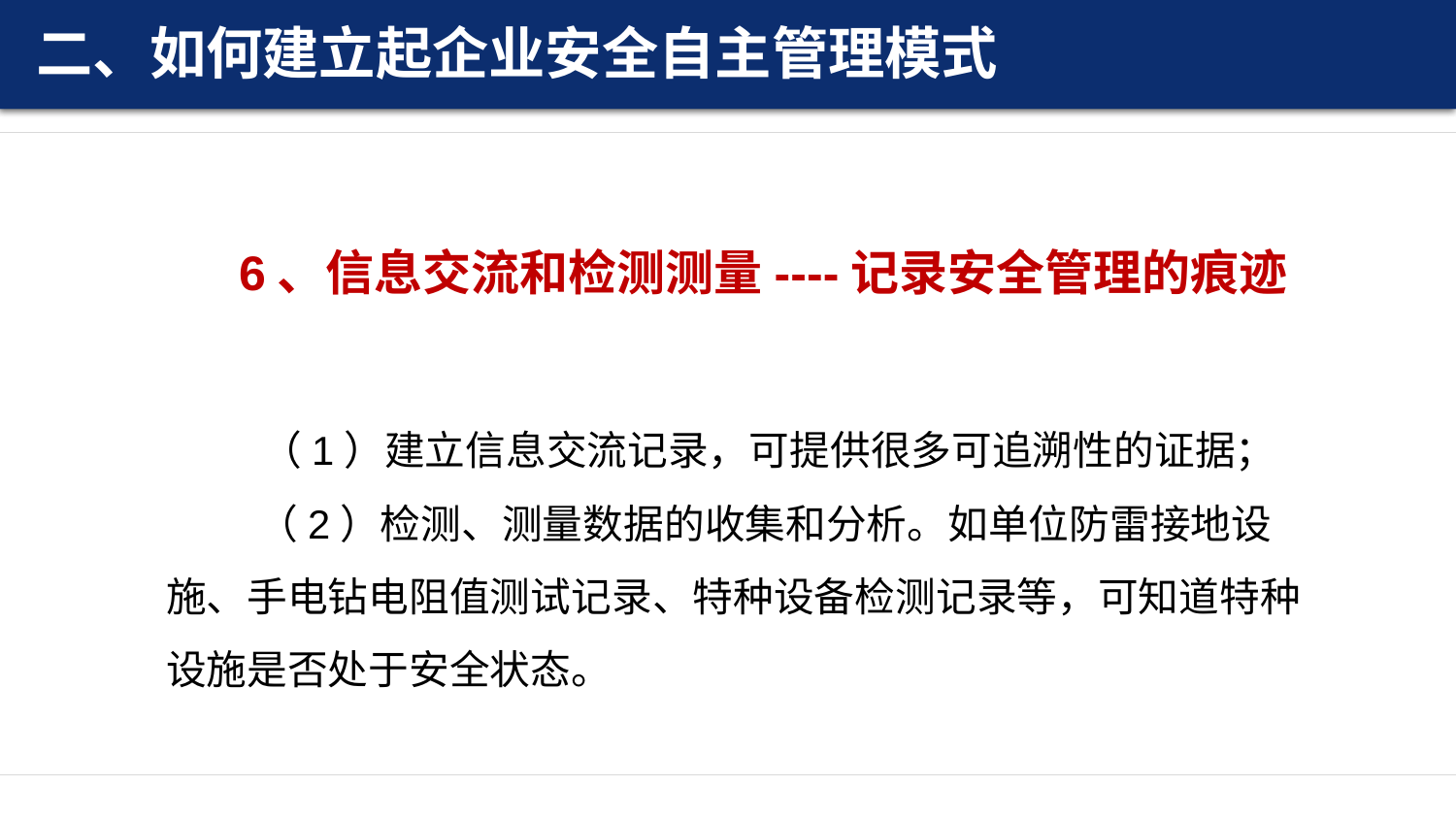

二、如何建立起企业安全自主管理模式
6、信息交流和检测测量----记录安全管理的痕迹
 （1）建立信息交流记录，可提供很多可追溯性的证据；
 （2）检测、测量数据的收集和分析。如单位防雷接地设施、手电钻电阻值测试记录、特种设备检测记录等，可知道特种设施是否处于安全状态。